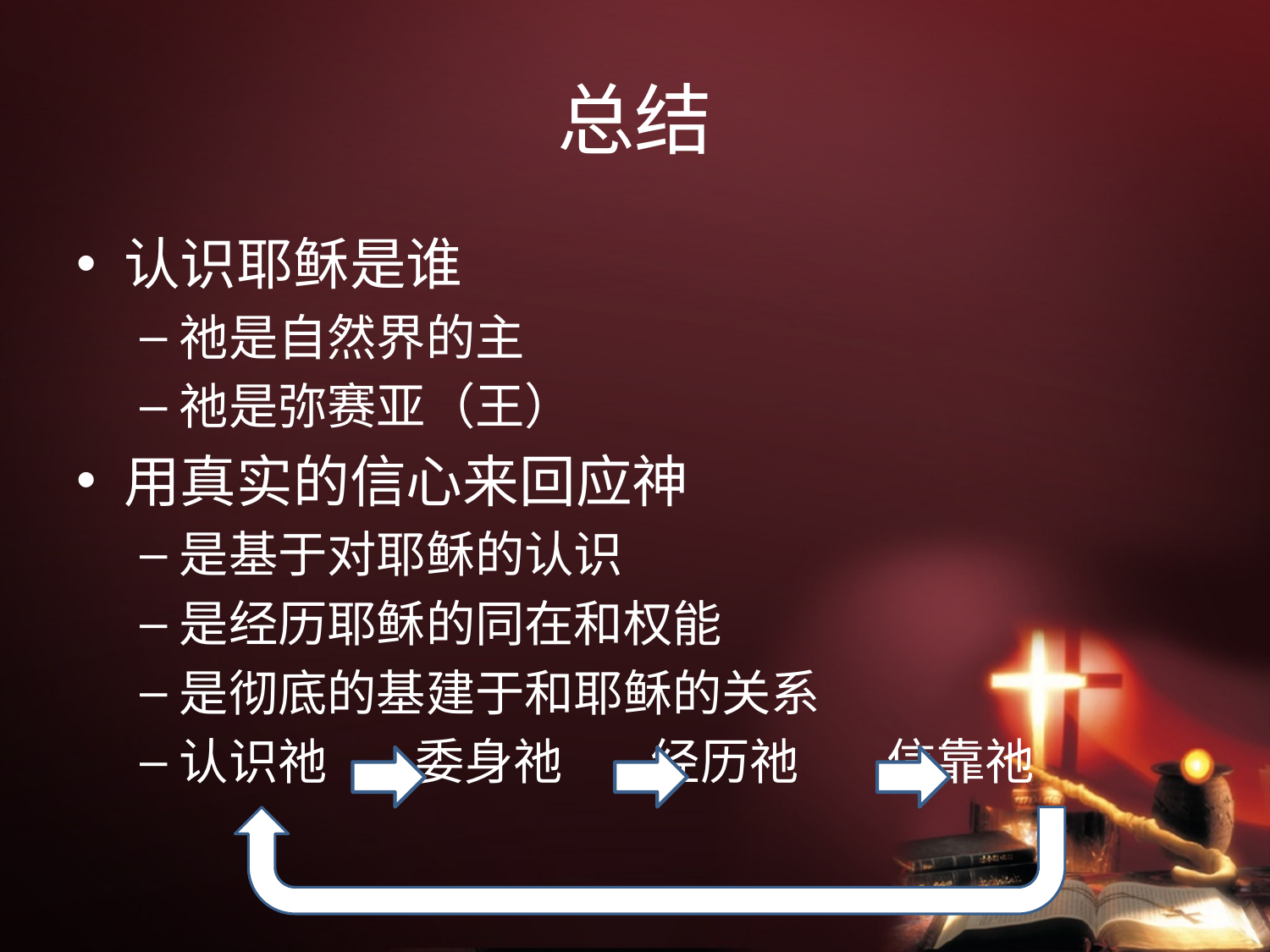

# 总结
认识耶稣是谁
祂是自然界的主
祂是弥赛亚（王）
用真实的信心来回应神
是基于对耶稣的认识
是经历耶稣的同在和权能
是彻底的基建于和耶稣的关系
认识祂        委身祂        经历祂        信靠祂